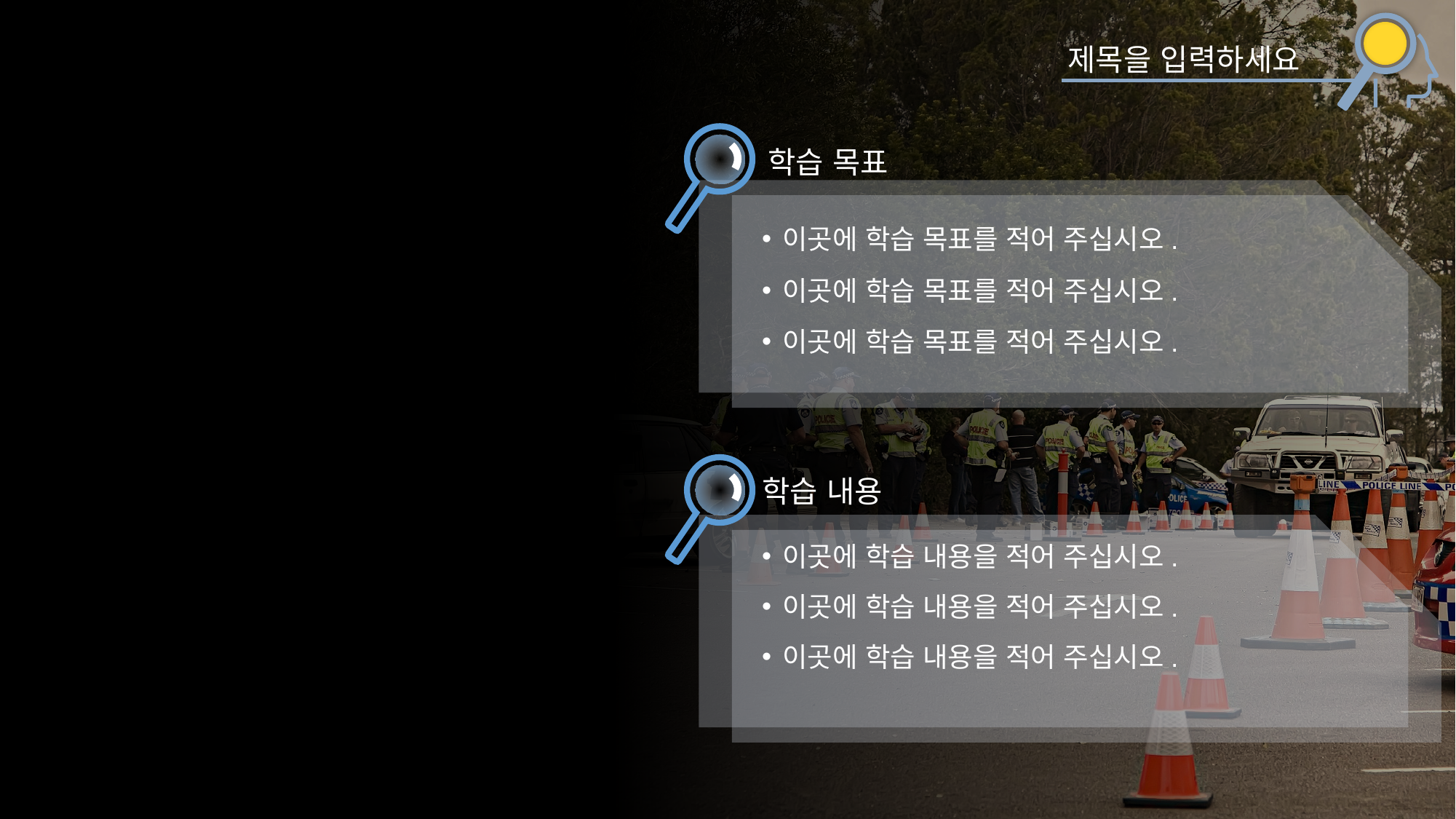

제목을 입력하세요

학습 목표

이곳에 학습 목표를 적어 주십시오.
이곳에 학습 목표를 적어 주십시오.
이곳에 학습 목표를 적어 주십시오.

학습 내용

이곳에 학습 내용을 적어 주십시오.
이곳에 학습 내용을 적어 주십시오.
이곳에 학습 내용을 적어 주십시오.